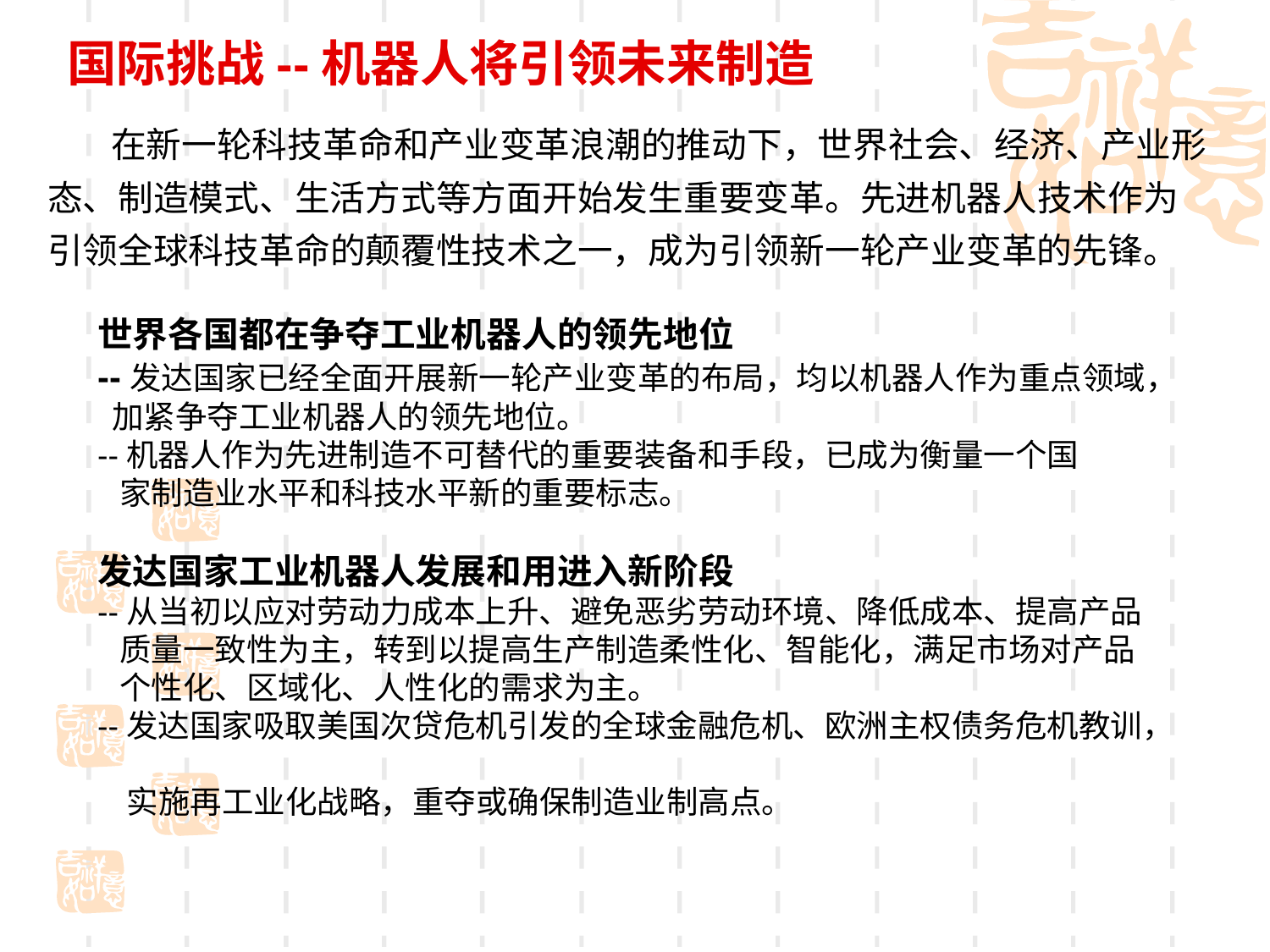

国际挑战--机器人将引领未来制造
在新一轮科技革命和产业变革浪潮的推动下，世界社会、经济、产业形态、制造模式、生活方式等方面开始发生重要变革。先进机器人技术作为引领全球科技革命的颠覆性技术之一，成为引领新一轮产业变革的先锋。

世界各国都在争夺工业机器人的领先地位
--发达国家已经全面开展新一轮产业变革的布局，均以机器人作为重点领域，  加紧争夺工业机器人的领先地位。
--机器人作为先进制造不可替代的重要装备和手段，已成为衡量一个国
  家制造业水平和科技水平新的重要标志。

发达国家工业机器人发展和用进入新阶段
--从当初以应对劳动力成本上升、避免恶劣劳动环境、降低成本、提高产品
  质量一致性为主，转到以提高生产制造柔性化、智能化，满足市场对产品
  个性化、区域化、人性化的需求为主。
--发达国家吸取美国次贷危机引发的全球金融危机、欧洲主权债务危机教训，
   实施再工业化战略，重夺或确保制造业制高点。